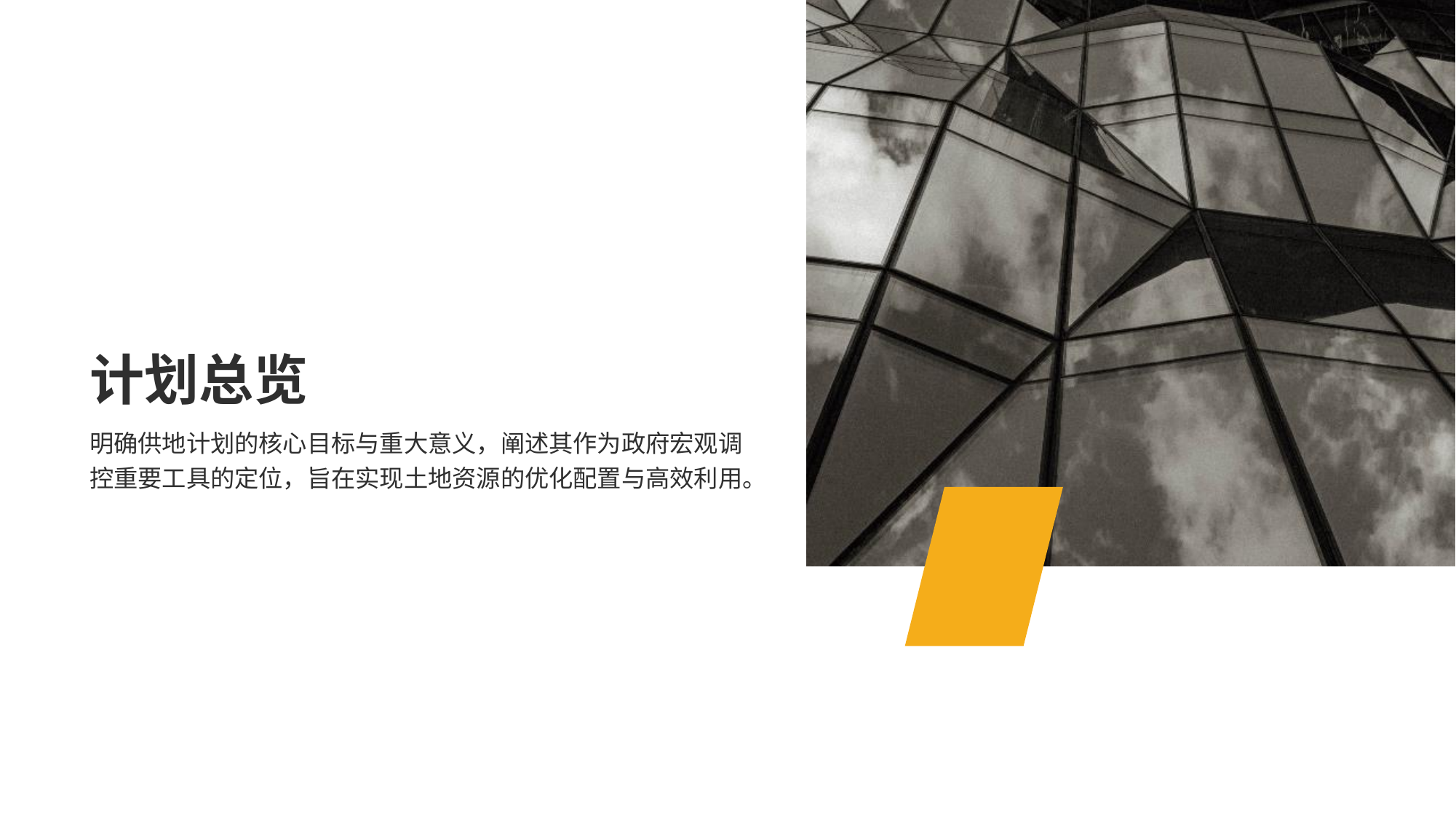

计划总览
明确供地计划的核心目标与重大意义，阐述其作为政府宏观调控重要工具的定位，旨在实现土地资源的优化配置与高效利用。